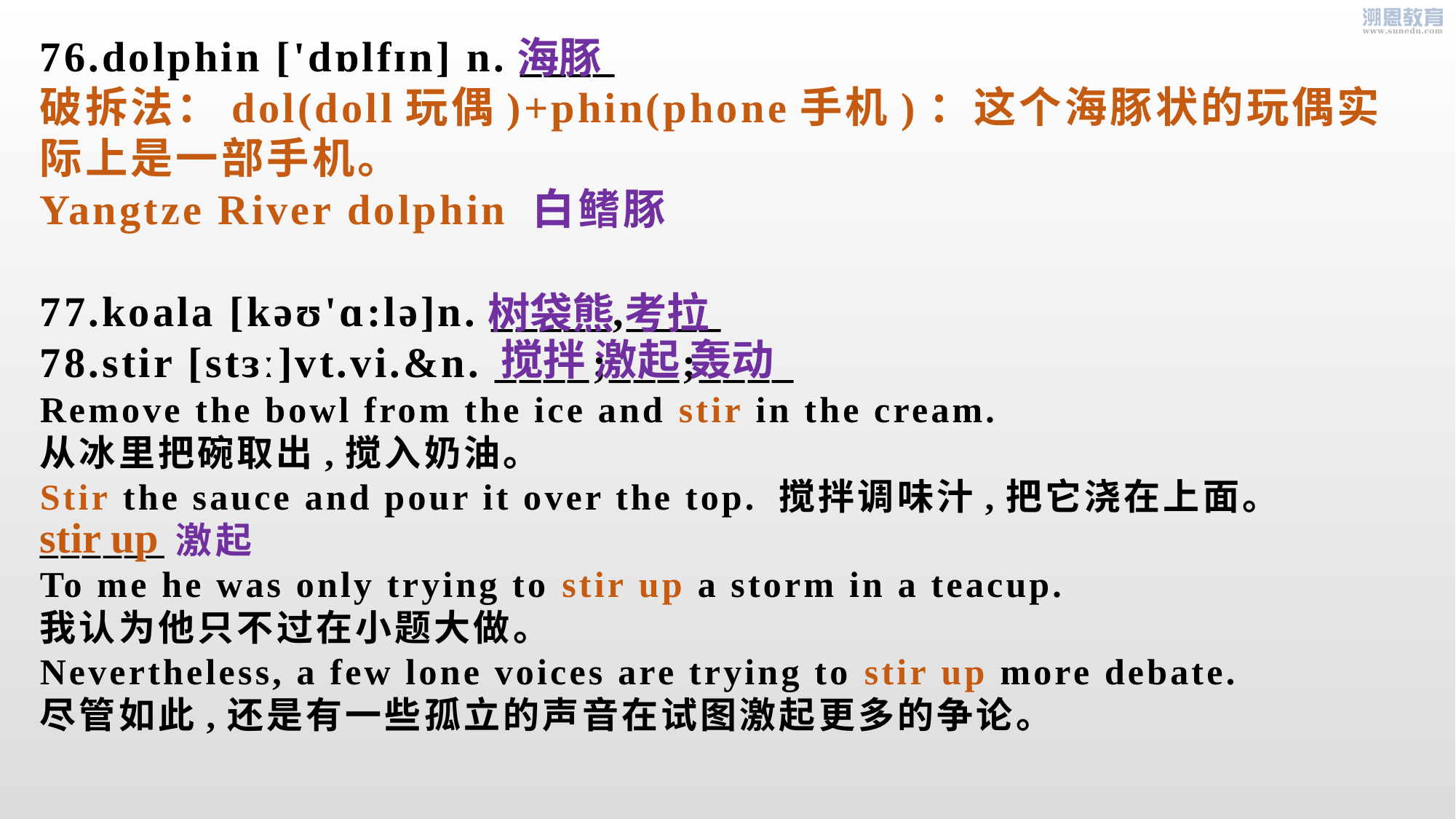

76.dolphin ['dɒlfɪn] n. ____
破拆法：dol(doll玩偶)+phin(phone手机)：这个海豚状的玩偶实际上是一部手机。
Yangtze River dolphin 白鳍豚

77.koala [kəʊ'ɑ:lə]n. _____,____
78.stir [stɜː]vt.vi.&n. ____;___;____
Remove the bowl from the ice and stir in the cream.
从冰里把碗取出,搅入奶油。
Stir the sauce and pour it over the top. 搅拌调味汁,把它浇在上面。
______激起
To me he was only trying to stir up a storm in a teacup.
我认为他只不过在小题大做。
Nevertheless, a few lone voices are trying to stir up more debate.
尽管如此,还是有一些孤立的声音在试图激起更多的争论。

海豚
树袋熊 考拉
搅拌 激起 轰动
stir up